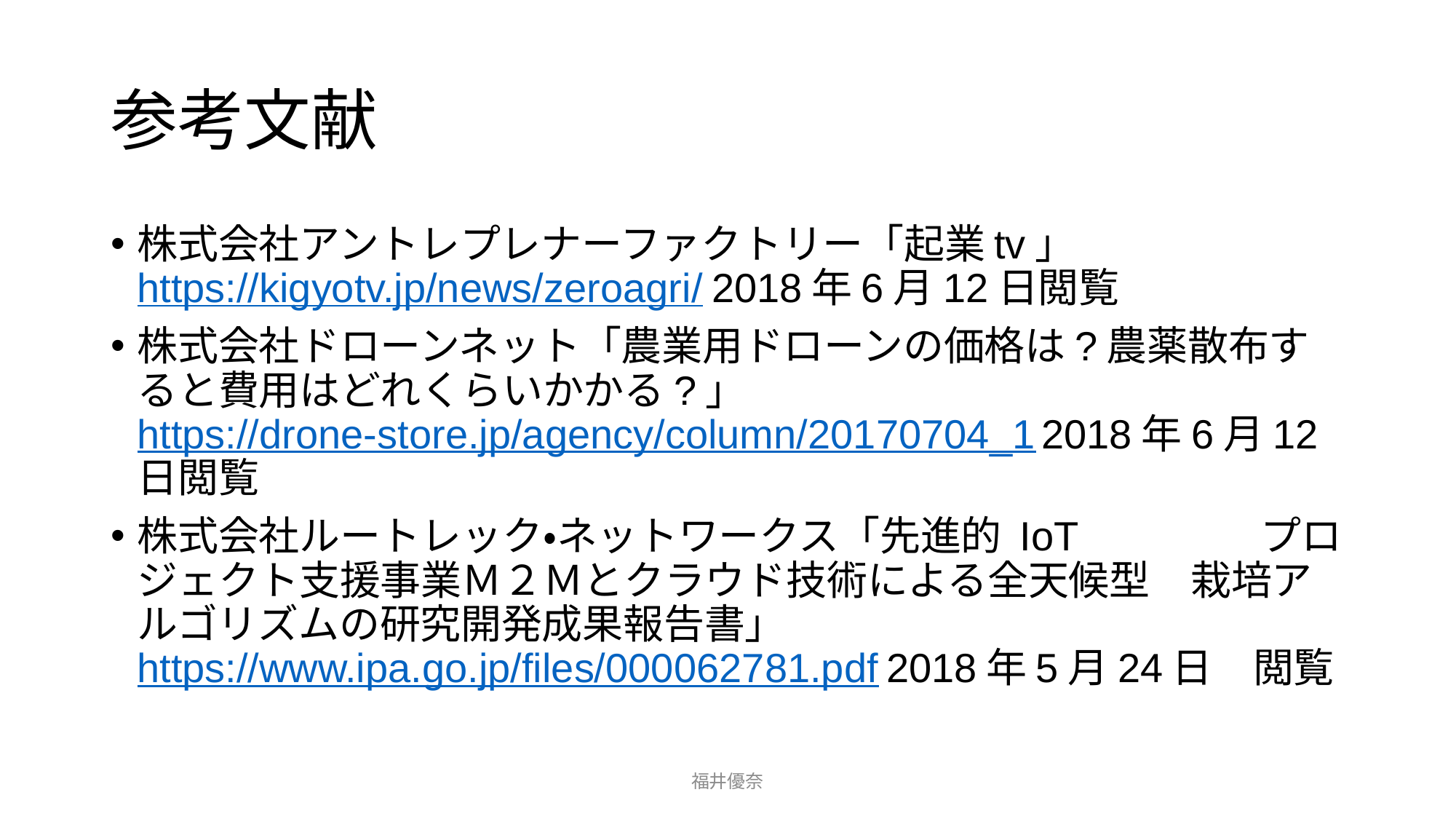

# 参考文献
株式会社アントレプレナーファクトリー「起業tv」https://kigyotv.jp/news/zeroagri/ 2018年6月12日閲覧
株式会社ドローンネット「農業用ドローンの価格は?農薬散布すると費用はどれくらいかかる?」https://drone-store.jp/agency/column/20170704_1 2018年6月12日閲覧
株式会社ルートレック・ネットワークス「先進的 IoT 　　　　プロジェクト支援事業Ｍ２Ｍとクラウド技術による全天候型　栽培アルゴリズムの研究開発成果報告書」https://www.ipa.go.jp/files/000062781.pdf 2018年5月24日　閲覧

福井優奈